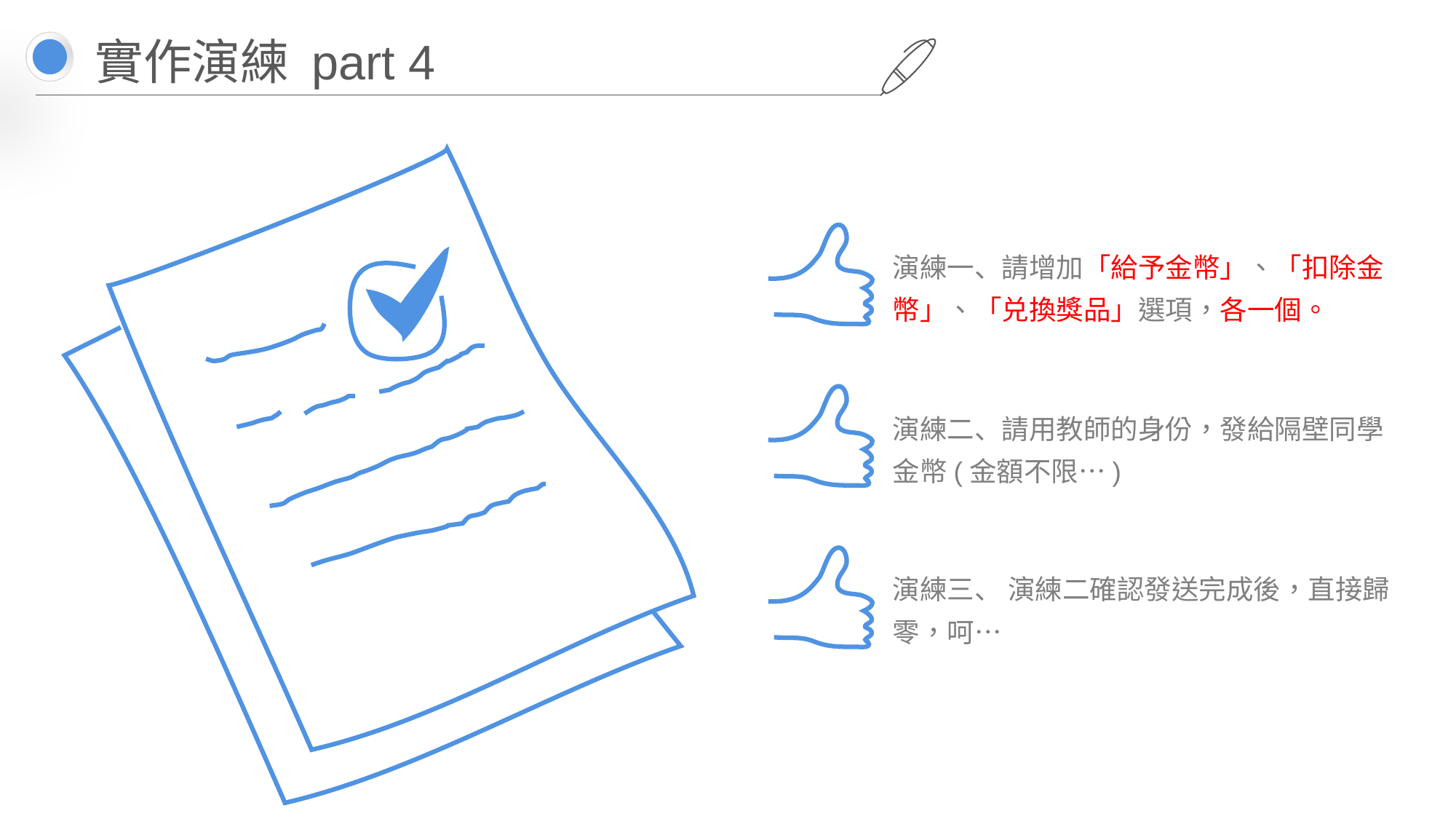

實作演練 part 4

演練一、請增加「給予金幣」、「扣除金幣」、「兑換獎品」選項，各一個。

演練二、請用教師的身份，發給隔壁同學金幣(金額不限…)

演練三、 演練二確認發送完成後，直接歸零，呵…